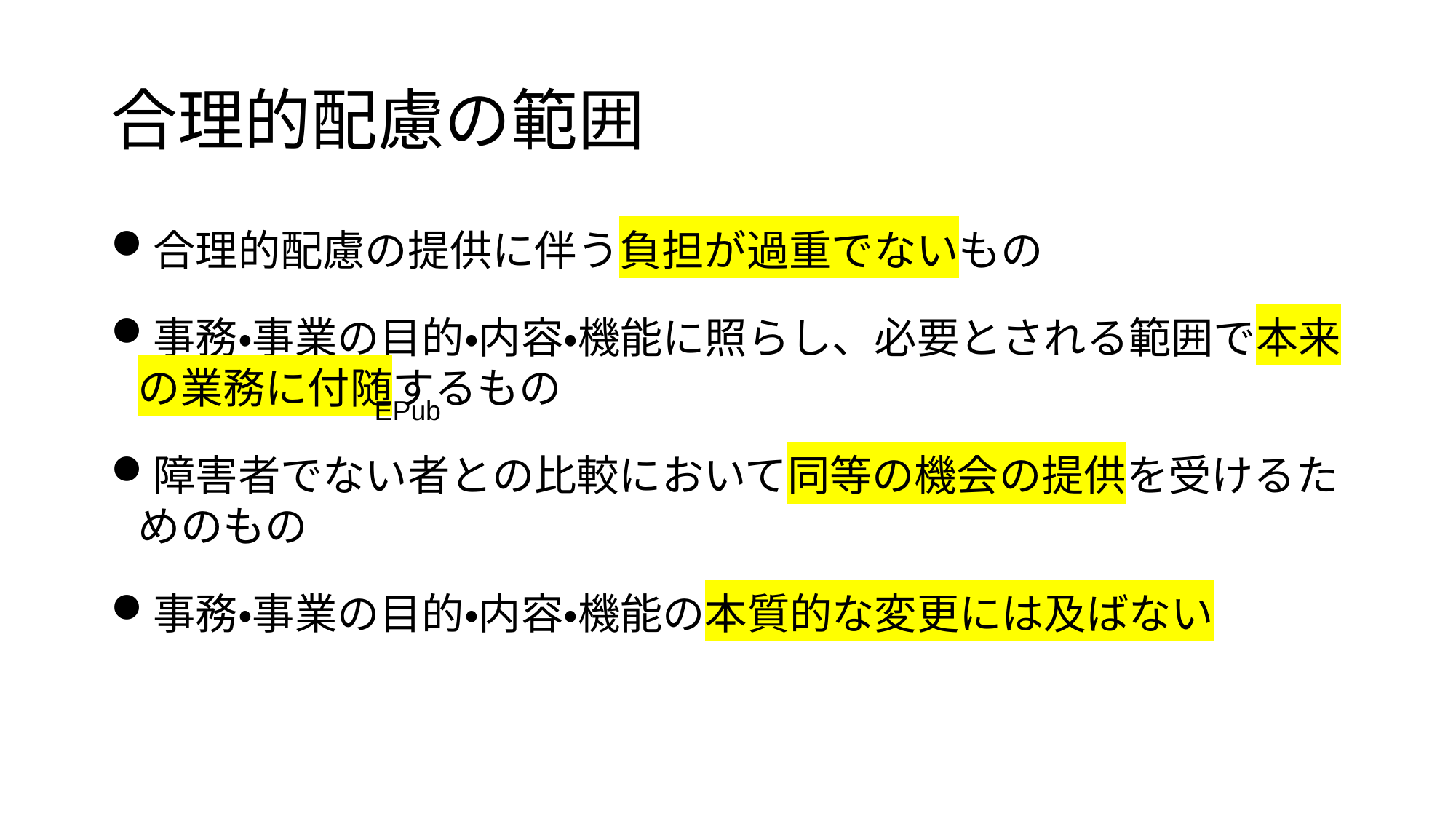

# 合理的配慮の範囲
合理的配慮の提供に伴う負担が過重でないもの
事務・事業の目的・内容・機能に照らし、必要とされる範囲で本来の業務に付随するもの
障害者でない者との比較において同等の機会の提供を受けるためのもの
事務・事業の目的・内容・機能の本質的な変更には及ばない
EPub